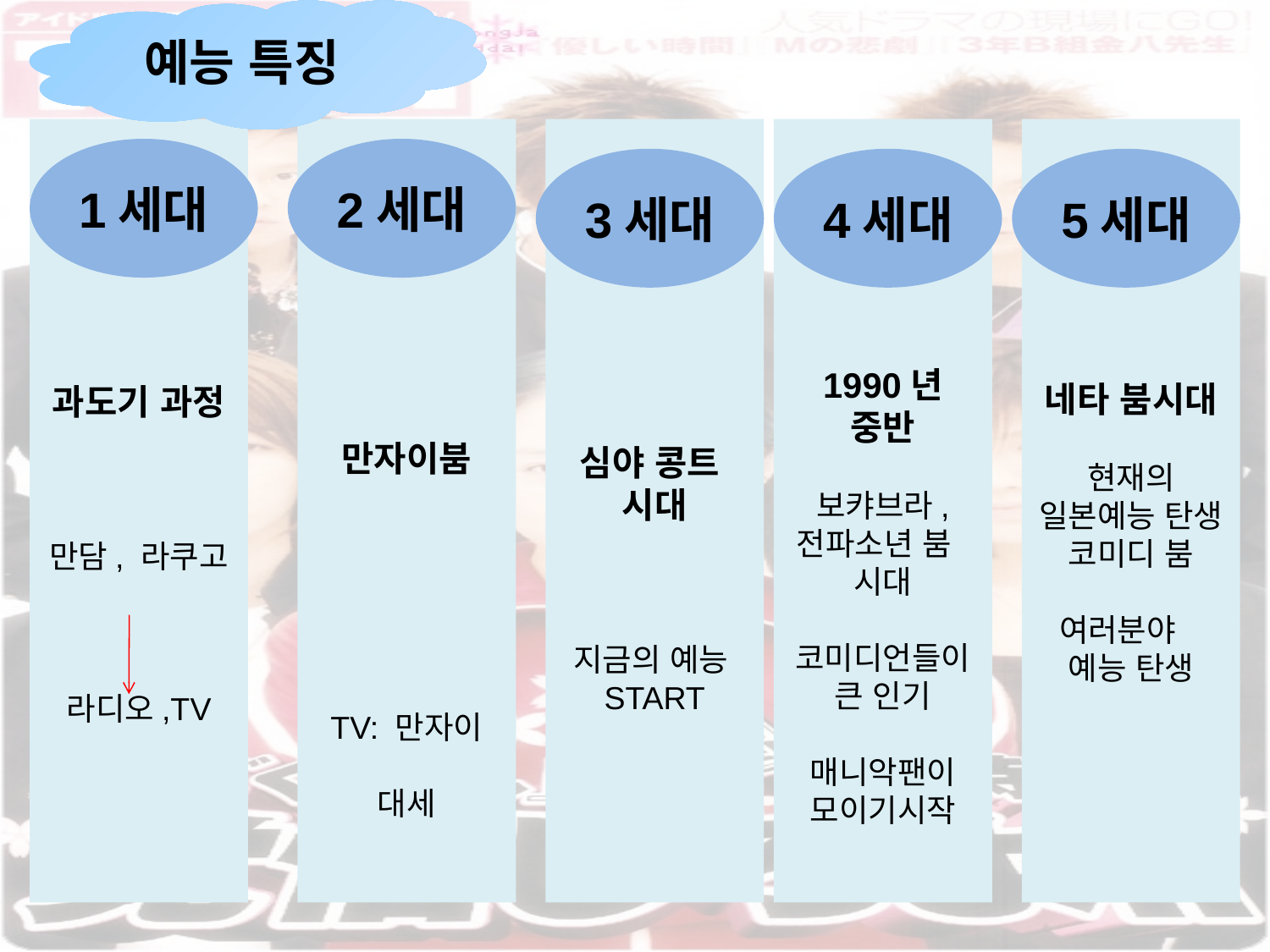

예능 특징

과도기 과정

만담, 라쿠고

라디오,TV

만자이붐

TV: 만자이 대세

심야 콩트  시대

지금의 예능START

1990년 중반

보캬브라, 전파소년 붐   시대

코미디언들이 큰 인기

매니악팬이 모이기시작

네타 붐시대

현재의 일본예능 탄생
코미디 붐

여러분야    예능 탄생

1세대
2세대
3세대
4세대
5세대